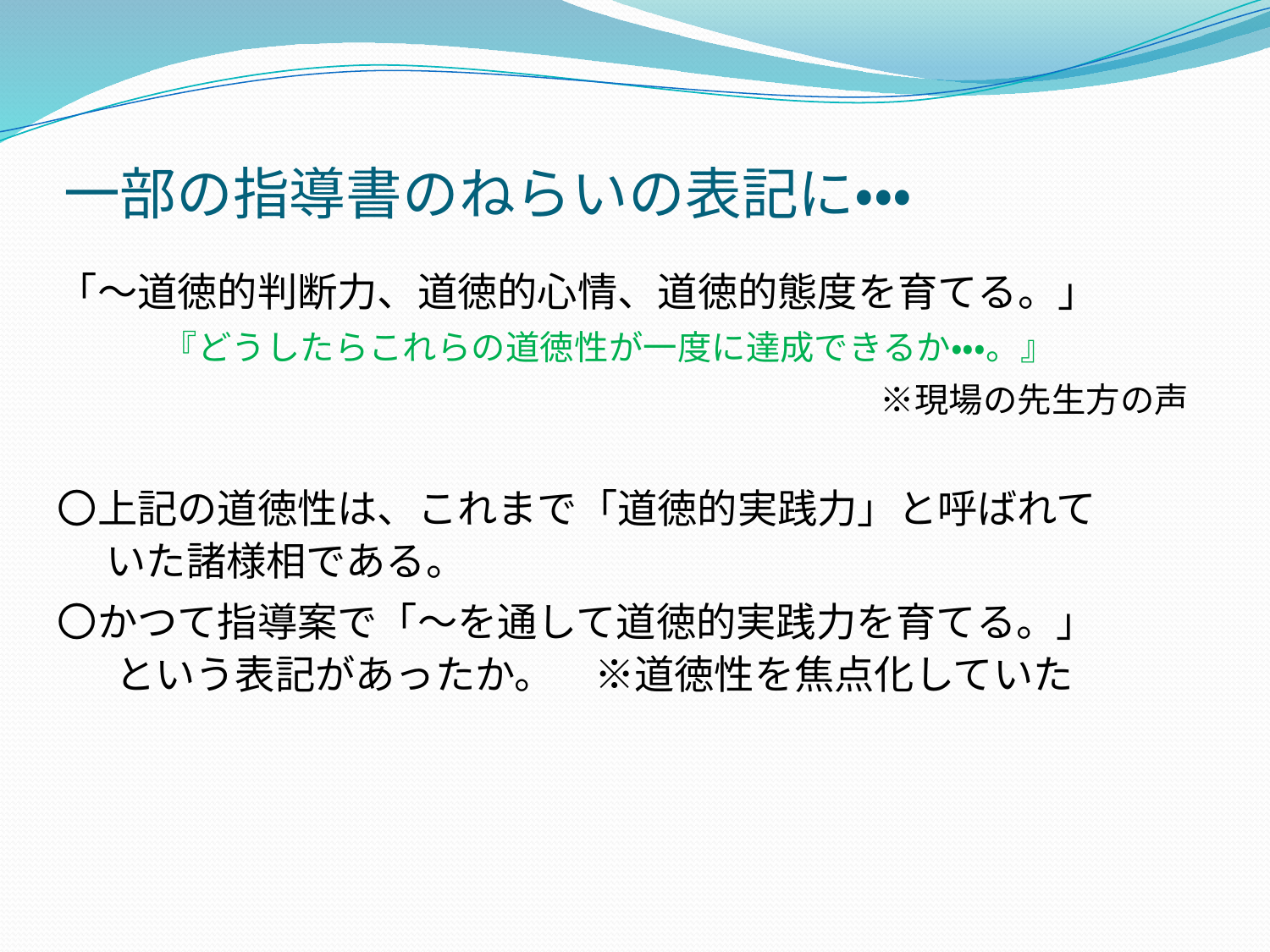

# 一部の指導書のねらいの表記に・・・
「～道徳的判断力、道徳的心情、道徳的態度を育てる。」
   　　 『どうしたらこれらの道徳性が一度に達成できるか・・・。』
　　　　　　　　　　　　　　　　　　　　　　　　※現場の先生方の声

〇上記の道徳性は、これまで「道徳的実践力」と呼ばれて
　 いた諸様相である。
〇かつて指導案で「～を通して道徳的実践力を育てる。」
　  という表記があったか。　※道徳性を焦点化していた